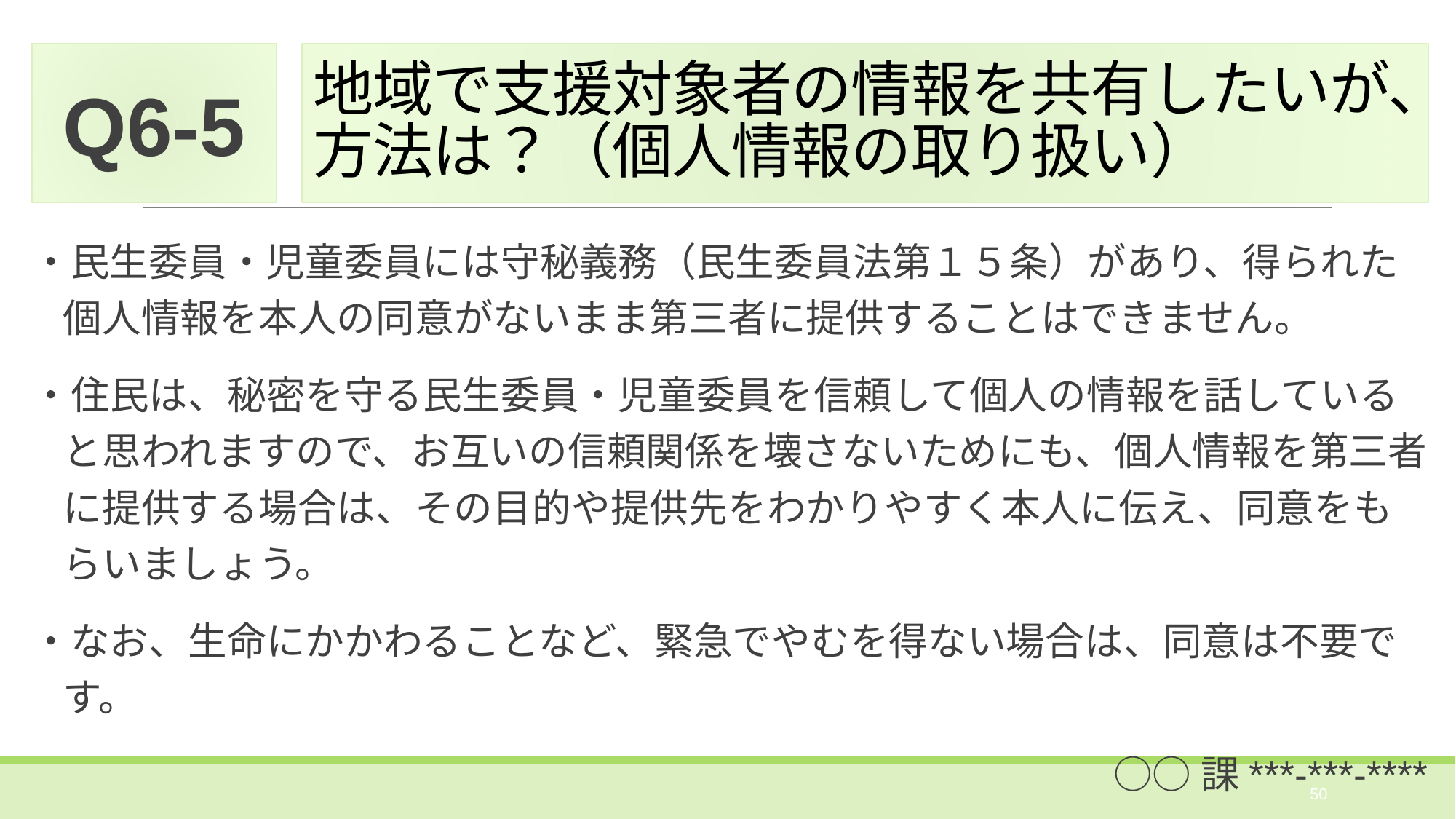

Q6-5
# 地域で支援対象者の情報を共有したいが、方法は？（個人情報の取り扱い）
・民生委員・児童委員には守秘義務（民生委員法第１５条）があり、得られた個人情報を本人の同意がないまま第三者に提供することはできません。
・住民は、秘密を守る民生委員・児童委員を信頼して個人の情報を話していると思われますので、お互いの信頼関係を壊さないためにも、個人情報を第三者に提供する場合は、その目的や提供先をわかりやすく本人に伝え、同意をもらいましょう。
・なお、生命にかかわることなど、緊急でやむを得ない場合は、同意は不要です。
○○課***-***-****
50